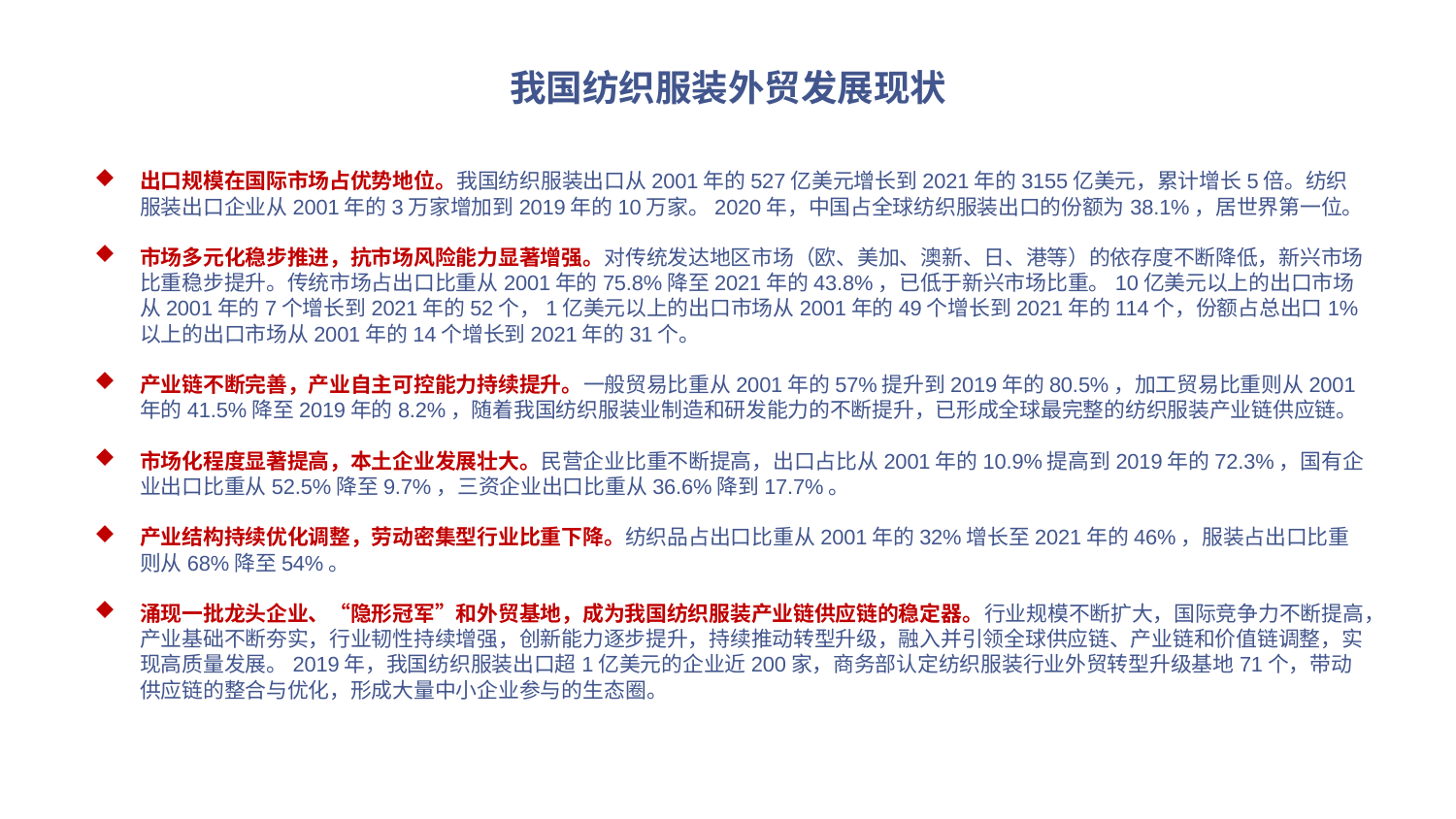

# 我国纺织服装外贸发展现状
出口规模在国际市场占优势地位。我国纺织服装出口从2001年的527亿美元增长到2021年的3155亿美元，累计增长5倍。纺织服装出口企业从2001年的3万家增加到2019年的10万家。2020年，中国占全球纺织服装出口的份额为38.1%，居世界第一位。

市场多元化稳步推进，抗市场风险能力显著增强。对传统发达地区市场（欧、美加、澳新、日、港等）的依存度不断降低，新兴市场比重稳步提升。传统市场占出口比重从2001年的75.8%降至2021年的43.8%，已低于新兴市场比重。10亿美元以上的出口市场从2001年的7个增长到2021年的52个，1亿美元以上的出口市场从2001年的49个增长到2021年的114个，份额占总出口1%以上的出口市场从2001年的14个增长到2021年的31个。

产业链不断完善，产业自主可控能力持续提升。一般贸易比重从2001年的57%提升到2019年的80.5%，加工贸易比重则从2001年的41.5%降至2019年的8.2%，随着我国纺织服装业制造和研发能力的不断提升，已形成全球最完整的纺织服装产业链供应链。

市场化程度显著提高，本土企业发展壮大。民营企业比重不断提高，出口占比从2001年的10.9%提高到2019年的72.3%，国有企业出口比重从52.5%降至9.7%，三资企业出口比重从36.6%降到17.7%。

产业结构持续优化调整，劳动密集型行业比重下降。纺织品占出口比重从2001年的32%增长至2021年的46%，服装占出口比重则从68%降至54%。

涌现一批龙头企业、“隐形冠军”和外贸基地，成为我国纺织服装产业链供应链的稳定器。行业规模不断扩大，国际竞争力不断提高，产业基础不断夯实，行业韧性持续增强，创新能力逐步提升，持续推动转型升级，融入并引领全球供应链、产业链和价值链调整，实现高质量发展。2019年，我国纺织服装出口超1亿美元的企业近200家，商务部认定纺织服装行业外贸转型升级基地71个，带动供应链的整合与优化，形成大量中小企业参与的生态圈。